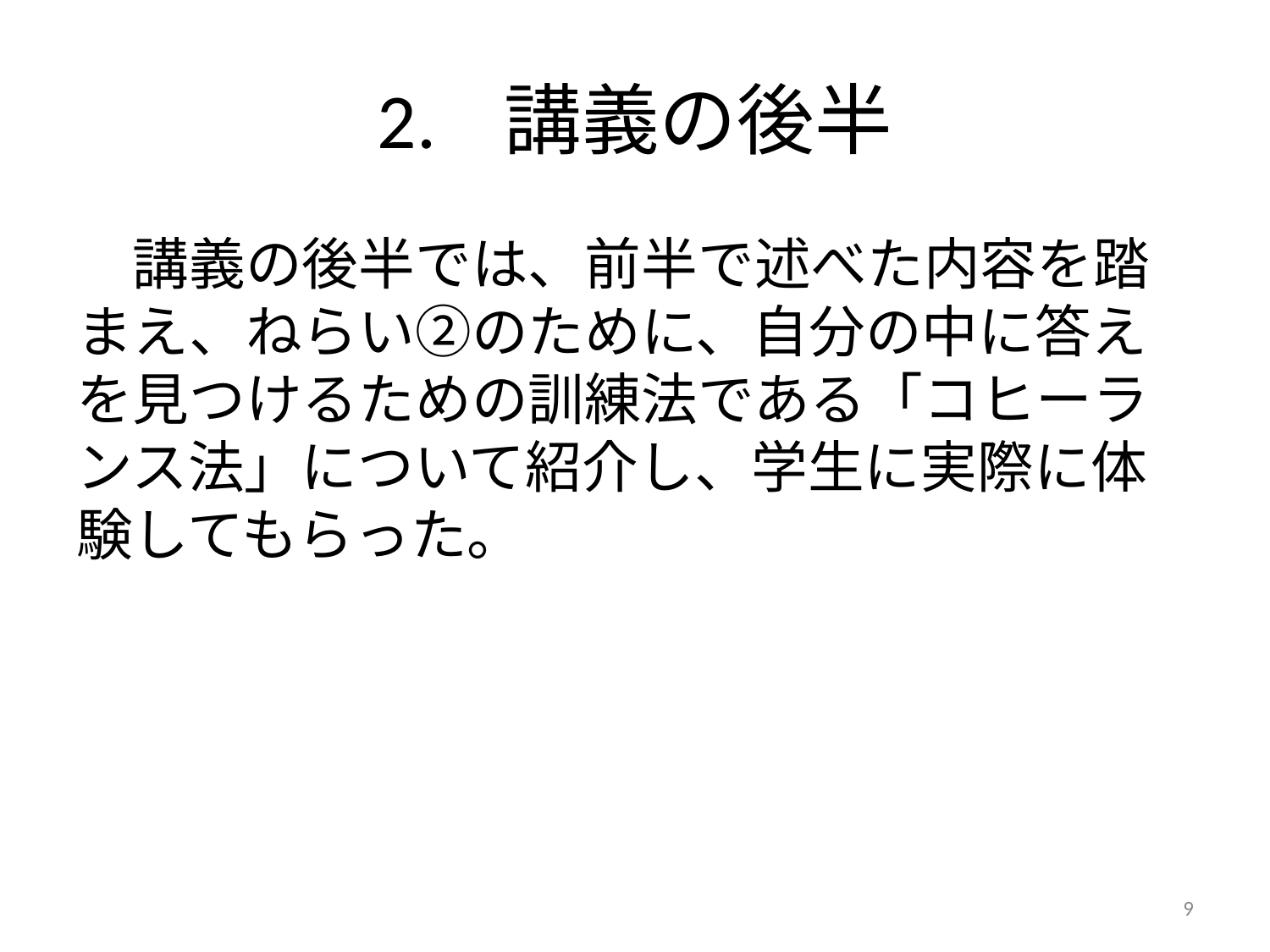

# 2.	講義の後半
　講義の後半では、前半で述べた内容を踏まえ、ねらい②のために、自分の中に答えを見つけるための訓練法である「コヒーランス法」について紹介し、学生に実際に体験してもらった。
9